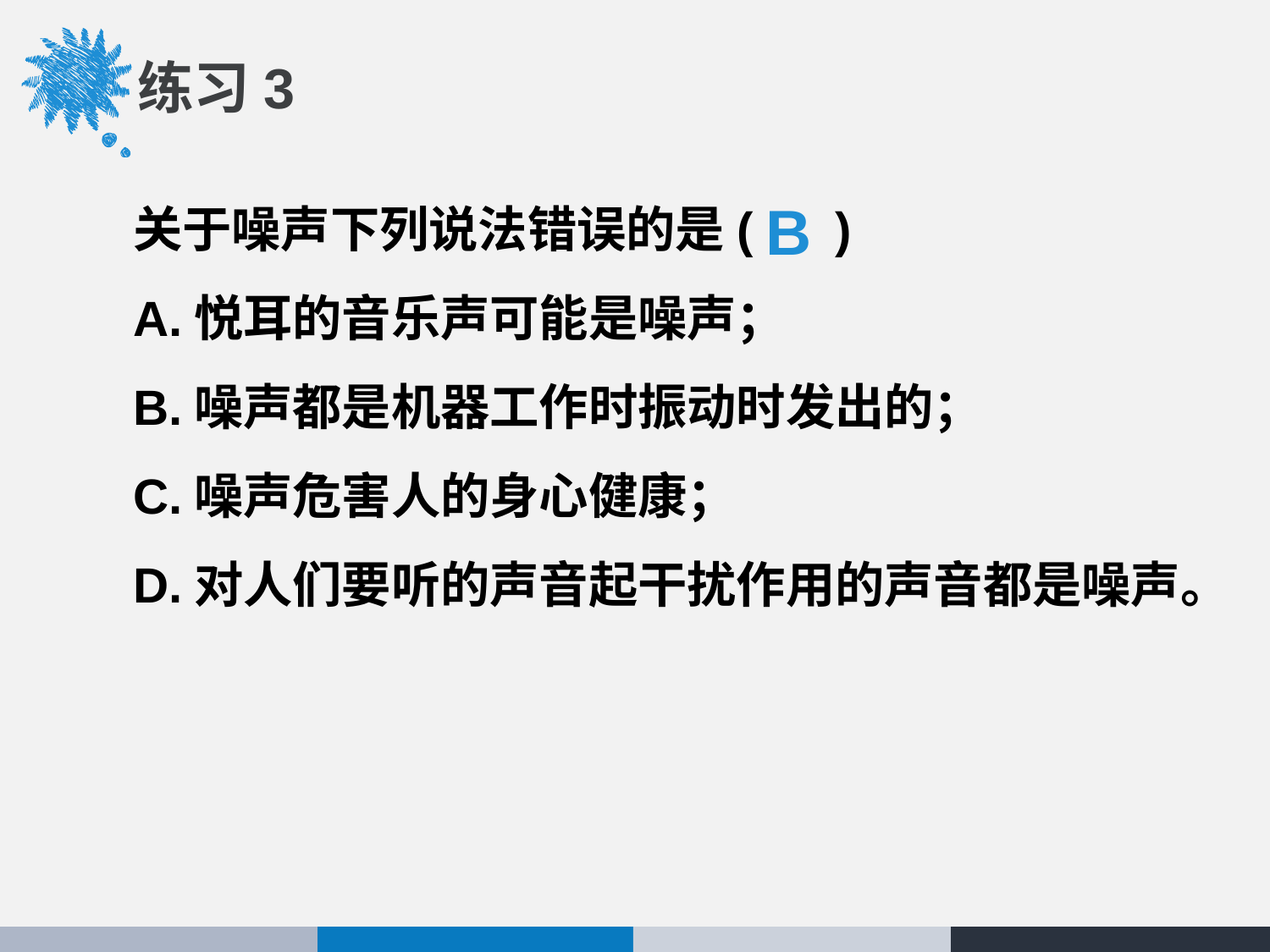

练习3

关于噪声下列说法错误的是(      )
A.悦耳的音乐声可能是噪声；
B.噪声都是机器工作时振动时发出的；
C.噪声危害人的身心健康；
D.对人们要听的声音起干扰作用的声音都是噪声。
B